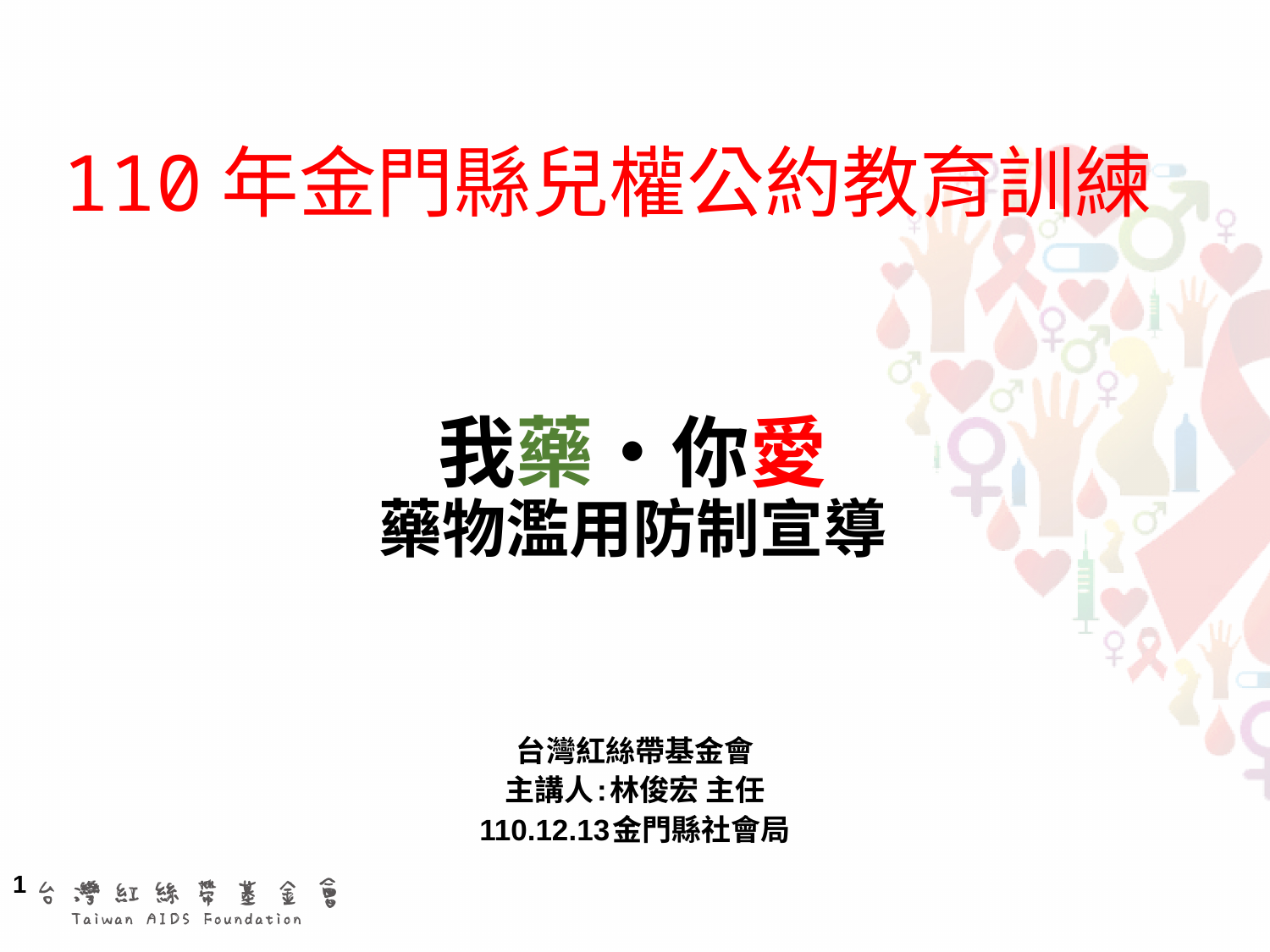

110年金門縣兒權公約教育訓練
# 我藥•你愛 藥物濫用防制宣導
台灣紅絲帶基金會
主講人:林俊宏 主任
110.12.13金門縣社會局
1